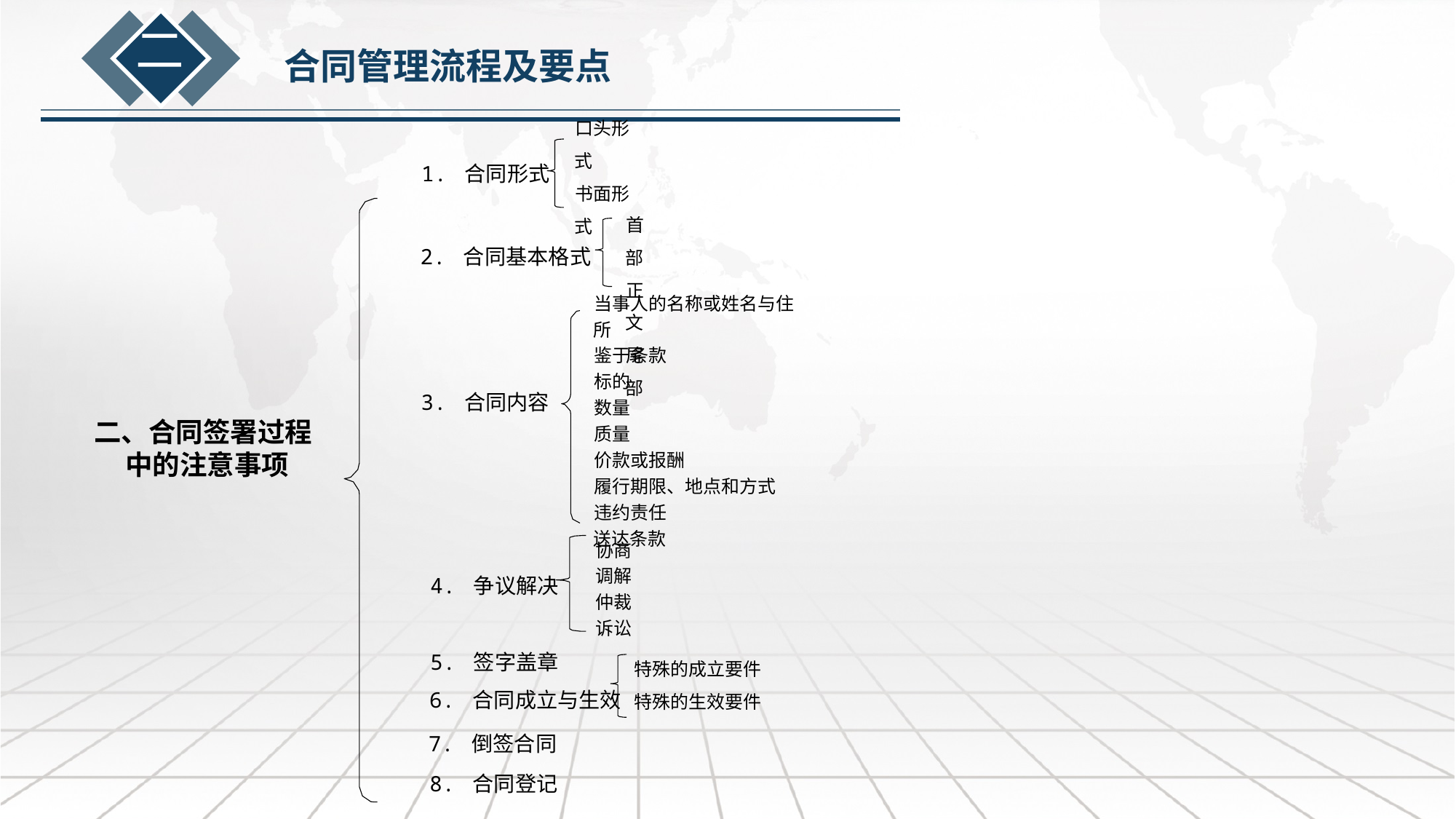

二

合同管理流程及要点
口头形式
书面形式

1. 合同形式
首部
正文
尾部

2. 合同基本格式
当事人的名称或姓名与住所
鉴于条款
标的
数量
质量
价款或报酬
履行期限、地点和方式
违约责任
送达条款

3. 合同内容
协商
调解
仲裁
诉讼

4. 争议解决

5. 签字盖章
特殊的成立要件
特殊的生效要件

6. 合同成立与生效
7. 倒签合同

二、合同签署过程
    中的注意事项
8. 合同登记